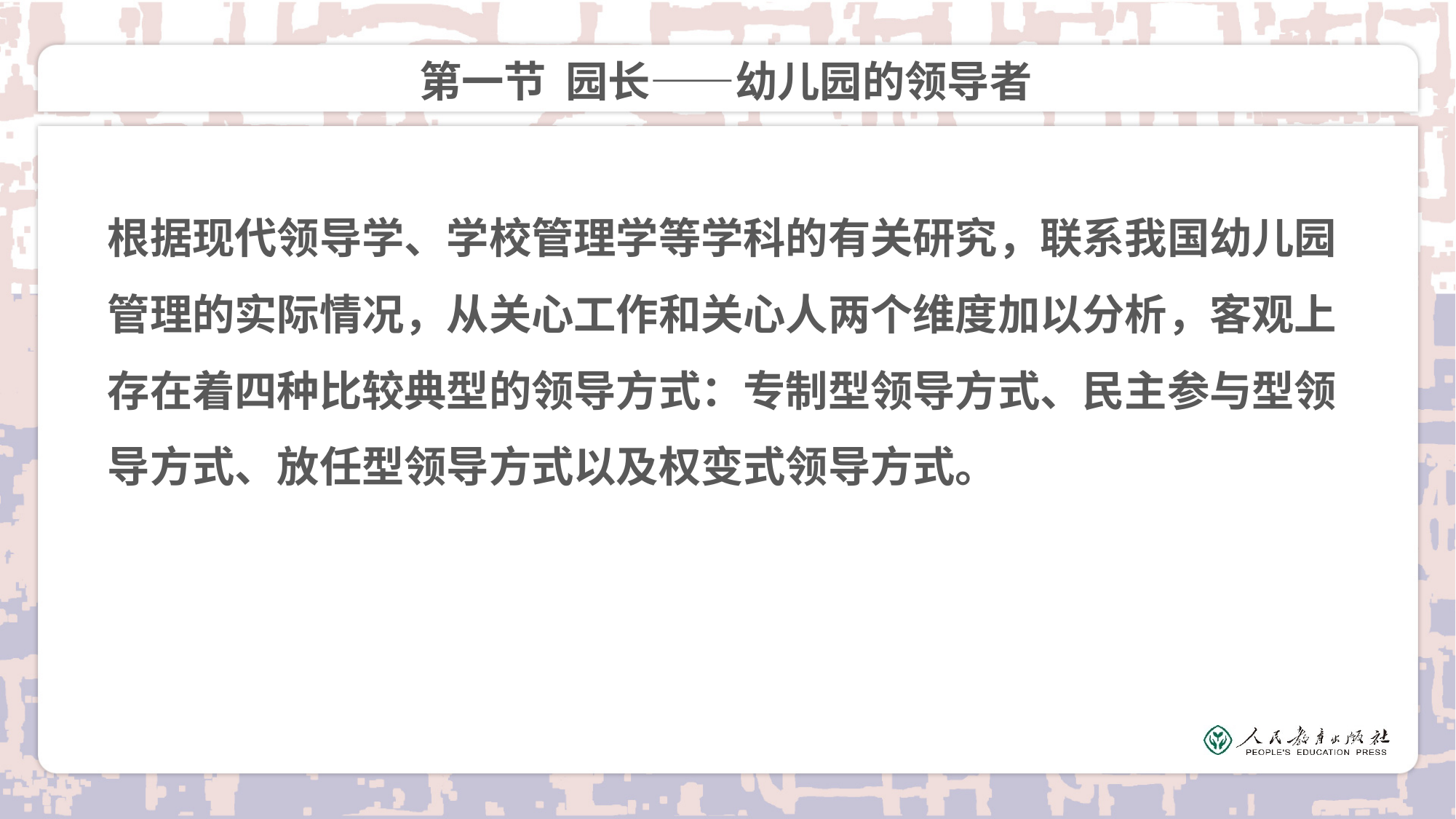

# 第一节  园长——幼儿园的领导者
根据现代领导学、学校管理学等学科的有关研究，联系我国幼儿园管理的实际情况，从关心工作和关心人两个维度加以分析，客观上存在着四种比较典型的领导方式：专制型领导方式、民主参与型领导方式、放任型领导方式以及权变式领导方式。